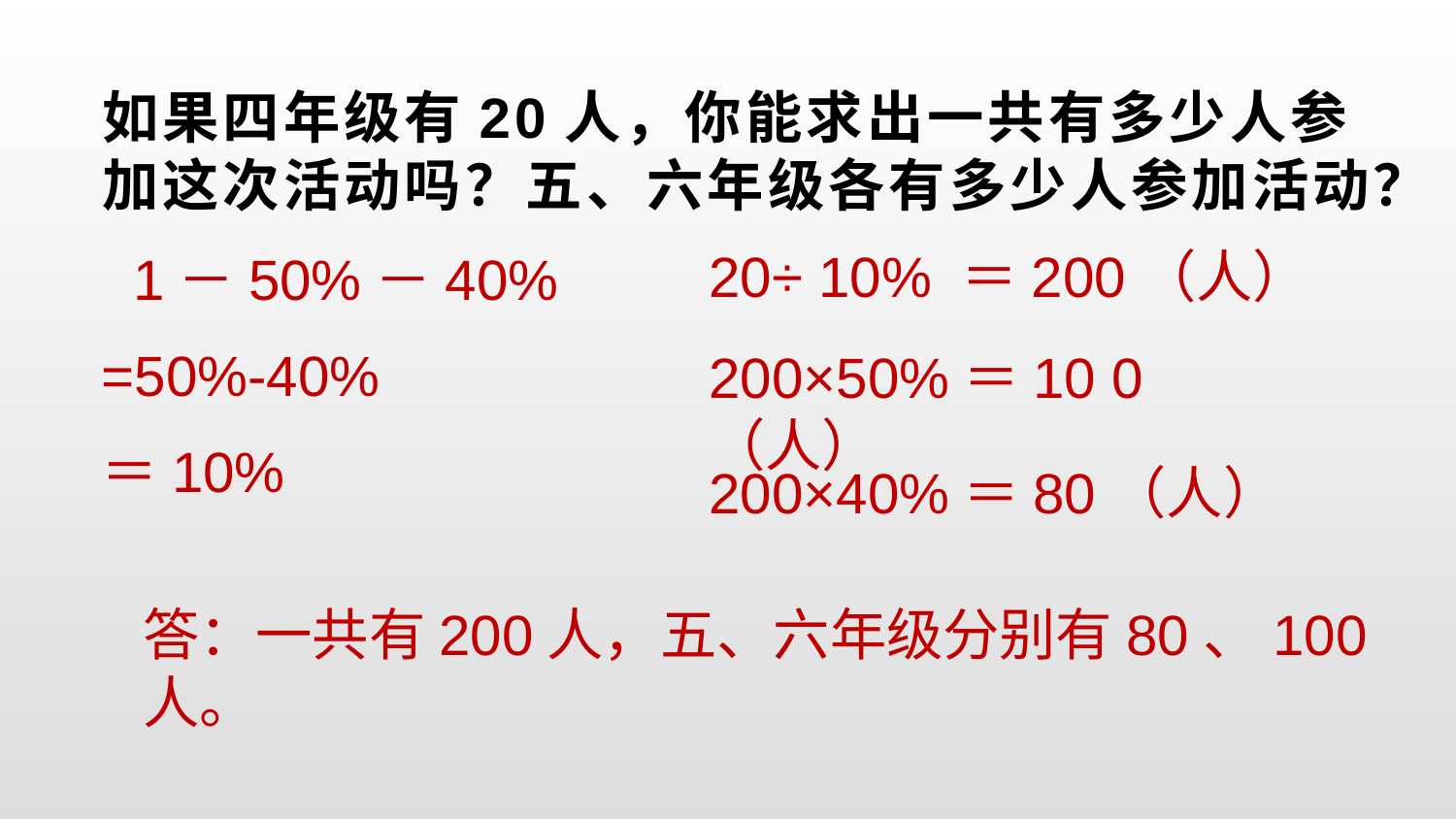

如果四年级有20人，你能求出一共有多少人参加这次活动吗？五、六年级各有多少人参加活动？
20÷ 10% ＝200（人）
  1－50%－40%
=50%-40%
＝10%
200×50%＝10 0（人）
200×40%＝80（人）
答：一共有200人，五、六年级分别有80、100人。